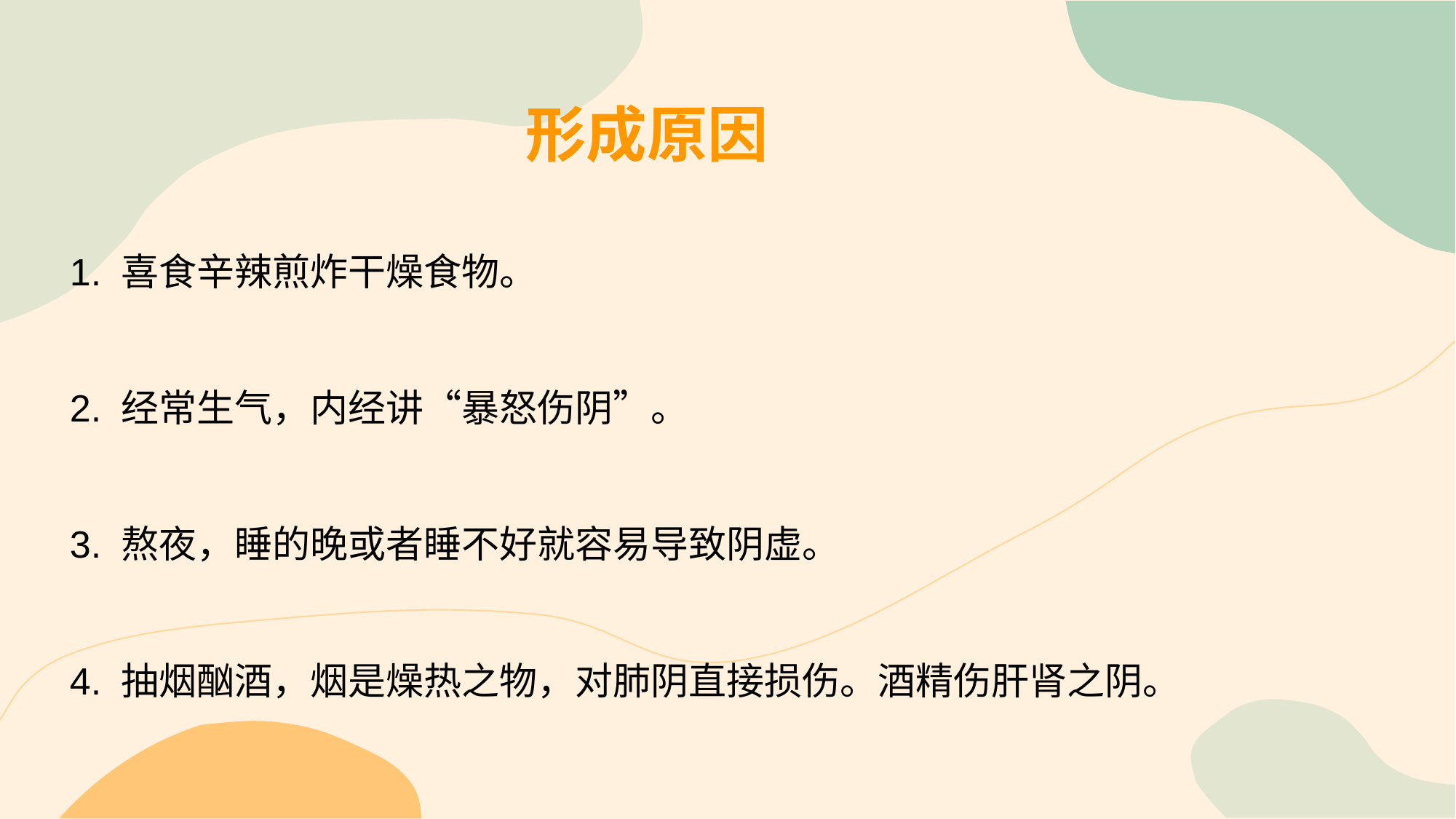

形成原因
1. 喜食辛辣煎炸干燥食物。

2. 经常生气，内经讲“暴怒伤阴”。

3. 熬夜，睡的晚或者睡不好就容易导致阴虚。

4. 抽烟酗酒，烟是燥热之物，对肺阴直接损伤。酒精伤肝肾之阴。